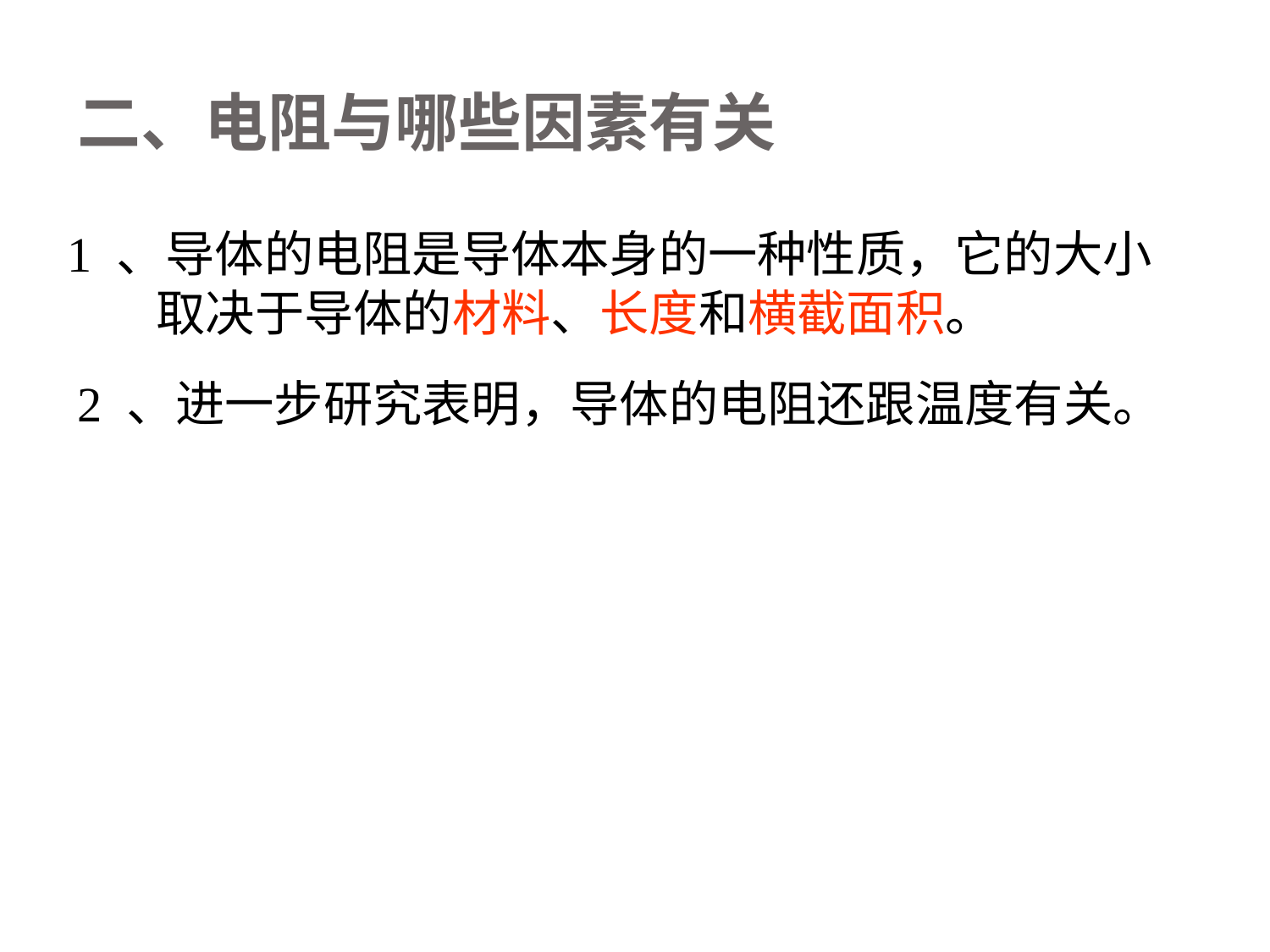

# 二、电阻与哪些因素有关
1 、导体的电阻是导体本身的一种性质，它的大小
       取决于导体的材料、长度和横截面积。
2 、进一步研究表明，导体的电阻还跟温度有关。